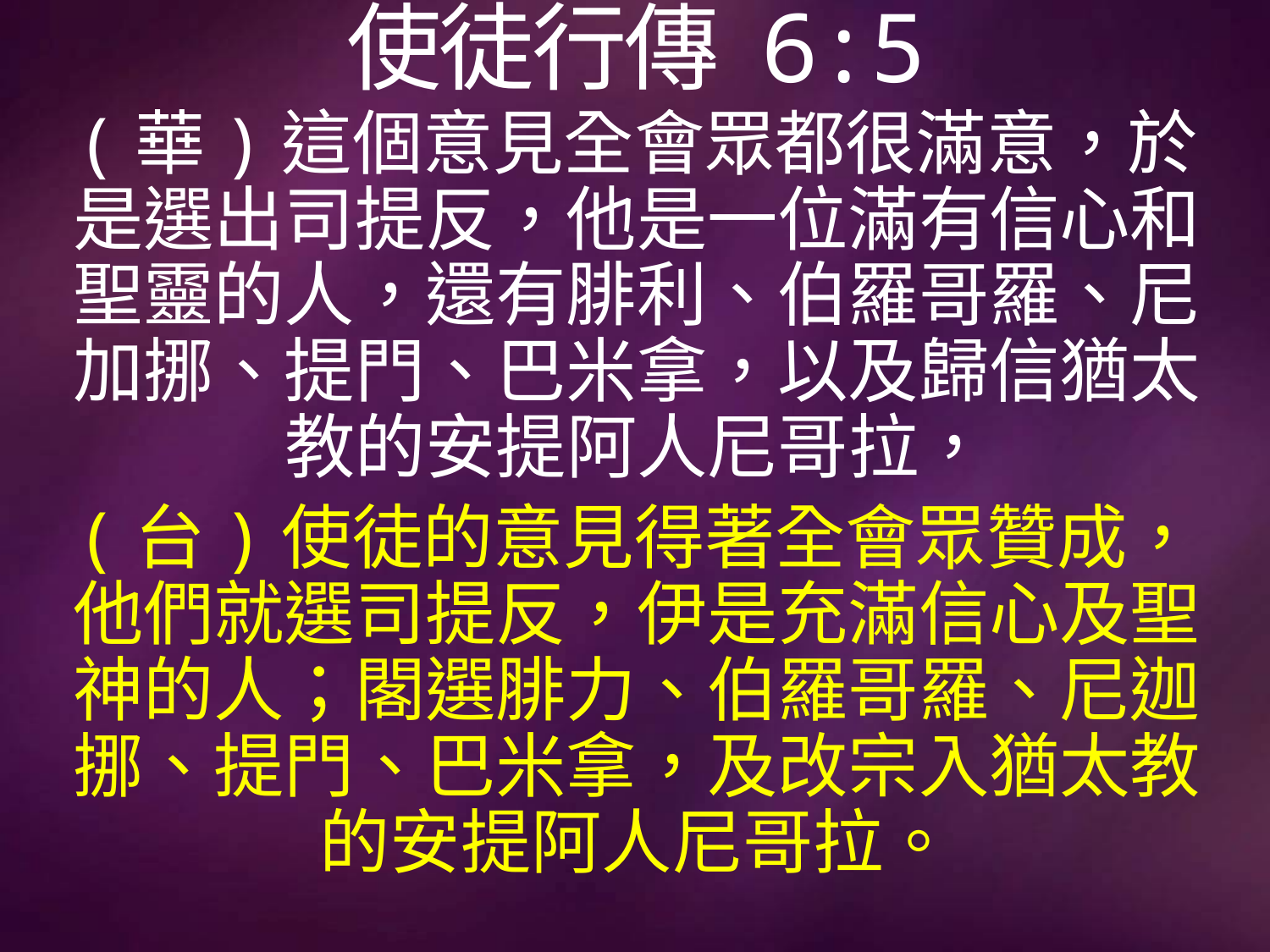

# 使徒行傳 6:5
(華)這個意見全會眾都很滿意，於是選出司提反，他是一位滿有信心和聖靈的人，還有腓利、伯羅哥羅、尼加挪、提門、巴米拿，以及歸信猶太教的安提阿人尼哥拉，
(台)使徒的意見得著全會眾贊成，他們就選司提反，伊是充滿信心及聖神的人；閣選腓力、伯羅哥羅、尼迦挪、提門、巴米拿，及改宗入猶太教的安提阿人尼哥拉。